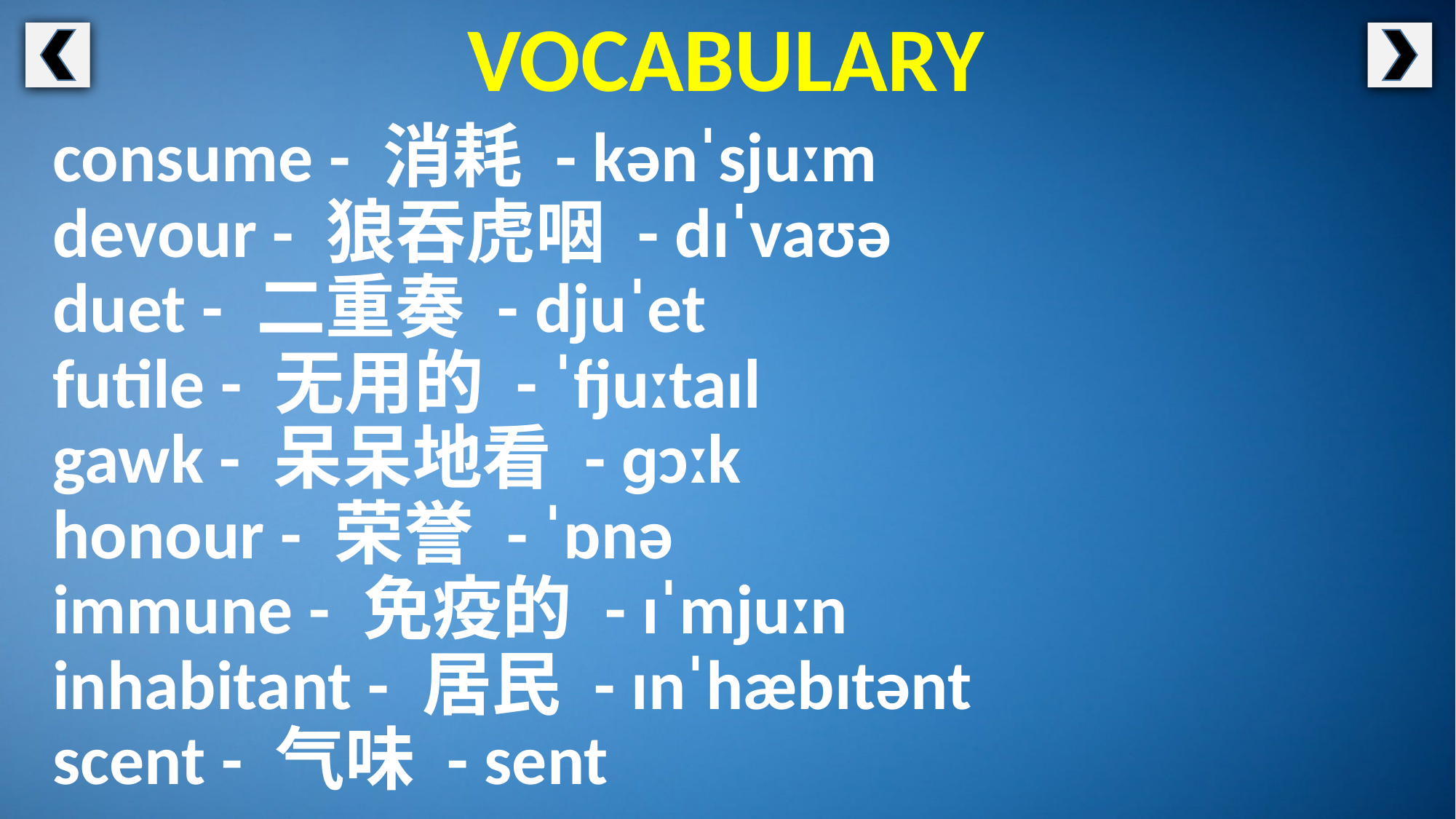

VOCABULARY
consume - 消耗 - kənˈsjuːm
devour - 狼吞虎咽 - dɪˈvaʊə
duet - 二重奏 - djuˈet
futile - 无用的 - ˈfjuːtaɪl
gawk - 呆呆地看 - ɡɔːk
honour - 荣誉 - ˈɒnə
immune - 免疫的 - ɪˈmjuːn
inhabitant - 居民 - ɪnˈhæbɪtənt
scent - 气味 - sent